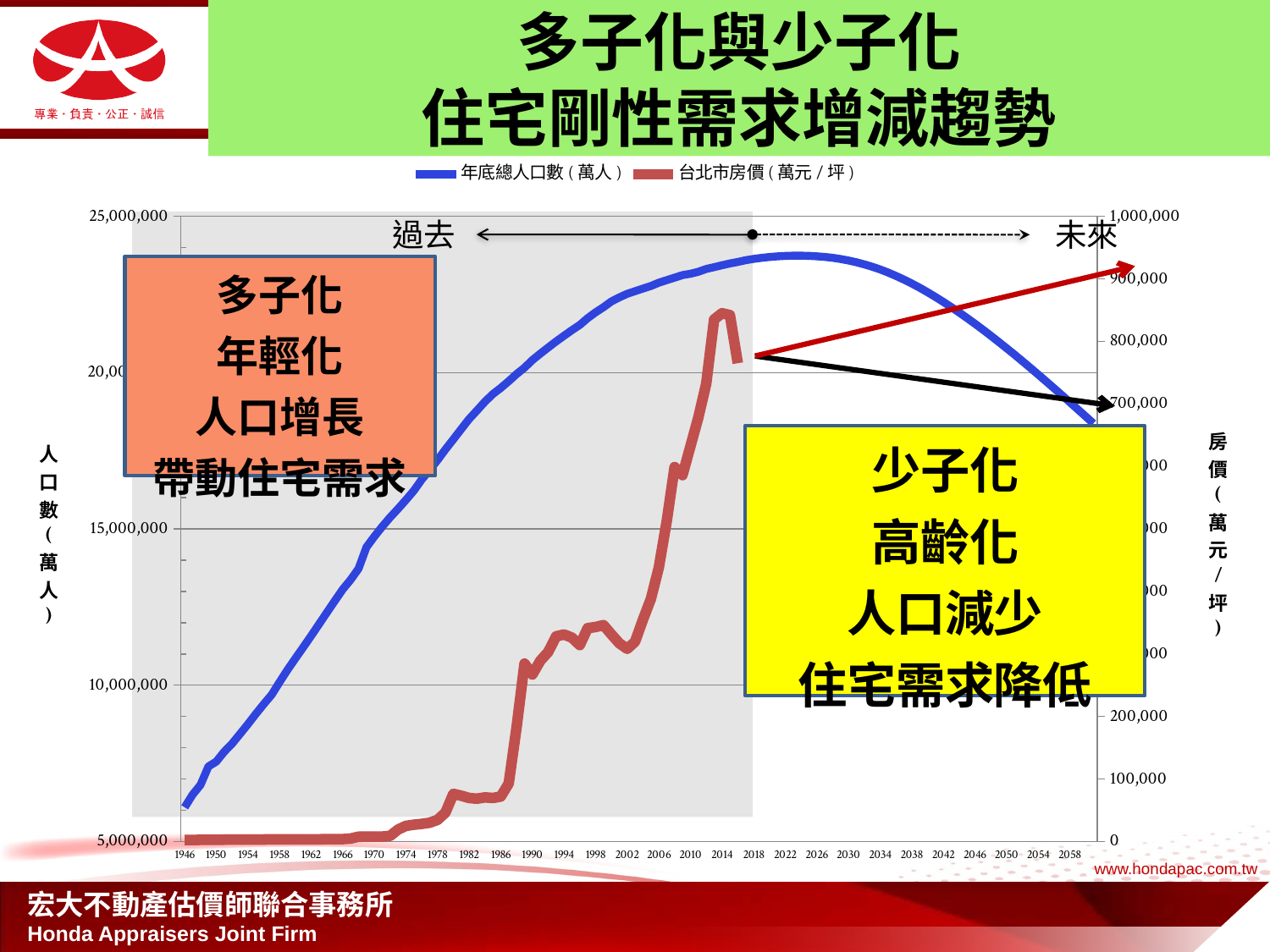

# 多子化與少子化 住宅剛性需求增減趨勢

### Chart

| Category | 年底總人口數(萬人) | 台北市房價(萬元/坪) |
|---|---|---|
| 1946 | 6090860.0 | 2300.0 |
| 1947 | 6497734.0 | 2400.0 |
| 1948 | 6807601.0 | 2500.0 |
| 1949 | 7396931.0 | 2600.0 |
| 1950 | 7554399.0 | 2700.0 |
| 1951 | 7869247.0 | 2800.0 |
| 1952 | 8128374.0 | 2900.0 |
| 1953 | 8438016.0 | 3000.0 |
| 1954 | 8749151.0 | 3050.0 |
| 1955 | 9077643.0 | 3100.0 |
| 1956 | 9390381.0 | 3150.0 |
| 1957 | 9690250.0 | 3200.0 |
| 1958 | 10091928.0 | 3250.0 |
| 1959 | 10484725.0 | 3300.0 |
| 1960 | 10850685.0 | 3350.0 |
| 1961 | 11210084.0 | 3400.0 |
| 1962 | 11574942.0 | 3450.0 |
| 1963 | 11949260.0 | 3500.0 |
| 1964 | 12325025.0 | 3550.0 |
| 1965 | 12698700.0 | 3600.0 |
| 1966 | 13065473.0 | 3700.0 |
| 1967 | 13371083.0 | 4650.0 |
| 1968 | 13725991.0 | 7560.0 |
| 1969 | 14411976.0 | 7650.0 |
| 1970 | 14753911.0 | 7650.0 |
| 1971 | 15073216.0 | 7800.0 |
| 1972 | 15367774.0 | 8900.0 |
| 1973 | 15642467.0 | 19000.0 |
| 1974 | 15927167.0 | 24900.0 |
| 1975 | 16223089.0 | 26750.0 |
| 1976 | 16579737.0 | 28100.0 |
| 1977 | 16882053.0 | 29900.0 |
| 1978 | 17202491.0 | 34500.0 |
| 1979 | 17543067.0 | 46200.0 |
| 1980 | 17866008.0 | 76100.0 |
| 1981 | 18193955.0 | 73100.0 |
| 1982 | 18515754.0 | 69500.0 |
| 1983 | 18790538.0 | 68400.0 |
| 1984 | 19069194.0 | 70500.0 |
| 1985 | 19313825.0 | 69500.0 |
| 1986 | 19509082.0 | 71800.0 |
| 1987 | 19725010.0 | 92700.0 |
| 1988 | 19954397.0 | 182800.0 |
| 1989 | 20156587.0 | 284500.0 |
| 1990 | 20401305.0 | 267000.0 |
| 1991 | 20605831.0 | 289000.0 |
| 1992 | 20802622.0 | 303000.0 |
| 1993 | 20995416.0 | 328000.0 |
| 1994 | 21177874.0 | 331000.0 |
| 1995 | 21357431.0 | 326000.0 |
| 1996 | 21525433.0 | 314000.0 |
| 1997 | 21742815.0 | 341200.0 |
| 1998 | 21928591.0 | 343000.0 |
| 1999 | 22092387.0 | 346000.0 |
| 2000 | 22276672.0 | 331200.0 |
| 2001 | 22405568.0 | 317000.0 |
| 2002 | 22520776.0 | 308000.0 |
| 2003 | 22604550.0 | 319500.0 |
| 2004 | 22689122.0 | 355000.0 |
| 2005 | 22770383.0 | 388000.0 |
| 2006 | 22876527.0 | 438000.0 |
| 2007 | 22958360.0 | 512000.0 |
| 2008 | 23037031.0 | 599000.0 |
| 2009 | 23119772.0 | 586000.0 |
| 2010 | 23162123.0 | 632000.0 |
| 2011 | 23224912.0 | 678000.0 |
| 2012 | 23315822.0 | 732000.0 |
| 2013 | 23373517.0 | 835000.0 |
| 2014 | 23433753.0 | 845000.0 |
| 2015 | 23492074.0 | 842000.0 |
| 2016 | 23539816.0 | 765000.0 |
| 2017 | 23595450.0 | None |
| 2018 | 23636842.0 | None |
| 2019 | 23670490.0 | None |
| 2020 | 23697642.0 | None |
| 2021 | 23718526.0 | None |
| 2022 | 23733168.0 | None |
| 2023 | 23740796.0 | None |
| 2024 | 23740983.0 | None |
| 2025 | 23734246.0 | None |
| 2026 | 23720770.0 | None |
| 2027 | 23700312.0 | None |
| 2028 | 23671572.0 | None |
| 2029 | 23633725.0 | None |
| 2030 | 23586654.0 | None |
| 2031 | 23529898.0 | None |
| 2032 | 23463332.0 | None |
| 2033 | 23386951.0 | None |
| 2034 | 23300594.0 | None |
| 2035 | 23203430.0 | None |
| 2036 | 23095585.0 | None |
| 2037 | 22978189.0 | None |
| 2038 | 22851988.0 | None |
| 2039 | 22717259.0 | None |
| 2040 | 22573828.0 | None |
| 2041 | 22422060.0 | None |
| 2042 | 22263015.0 | None |
| 2043 | 22097291.0 | None |
| 2044 | 21925329.0 | None |
| 2045 | 21747966.0 | None |
| 2046 | 21565356.0 | None |
| 2047 | 21377056.0 | None |
| 2048 | 21183563.0 | None |
| 2049 | 20985544.0 | None |
| 2050 | 20783620.0 | None |
| 2051 | 20577993.0 | None |
| 2052 | 20368715.0 | None |
| 2053 | 20156208.0 | None |
| 2054 | 19940902.0 | None |
| 2055 | 19723025.0 | None |
| 2056 | 19502743.0 | None |
| 2057 | 19280425.0 | None |
| 2058 | 19056093.0 | None |
| 2059 | 18829985.0 | None |
| 2060 | 18602312.0 | None |
| 2061 | 18373304.0 | None |
過去
未來